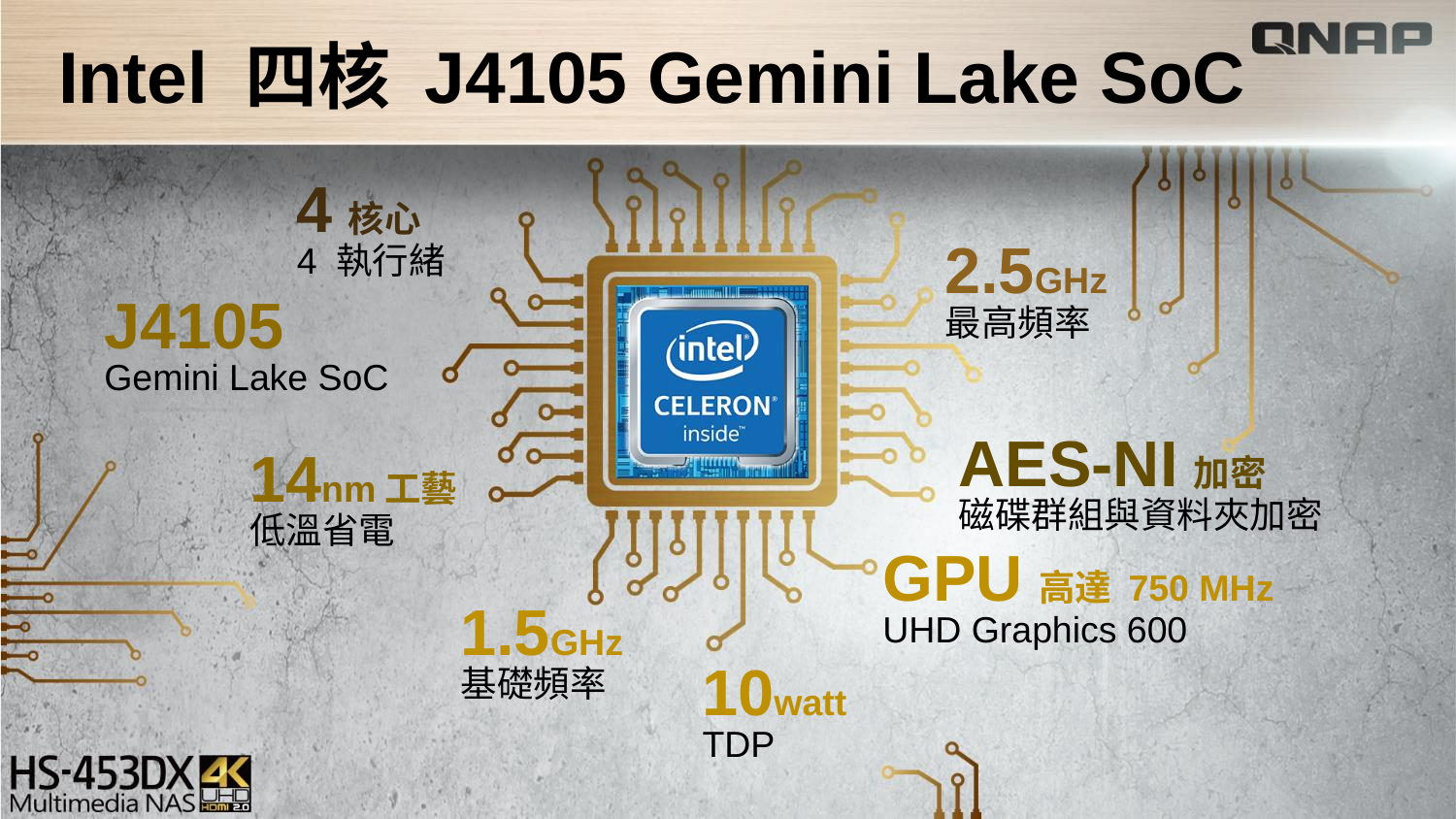

# Intel 四核 J4105 Gemini Lake SoC
4核心
4 執行緒
2.5GHz
最高頻率
J4105
Gemini Lake SoC
AES-NI加密
磁碟群組與資料夾加密
14nm工藝
低溫省電
GPU高達 750 MHz
UHD Graphics 600
1.5GHz
基礎頻率
10watt
TDP